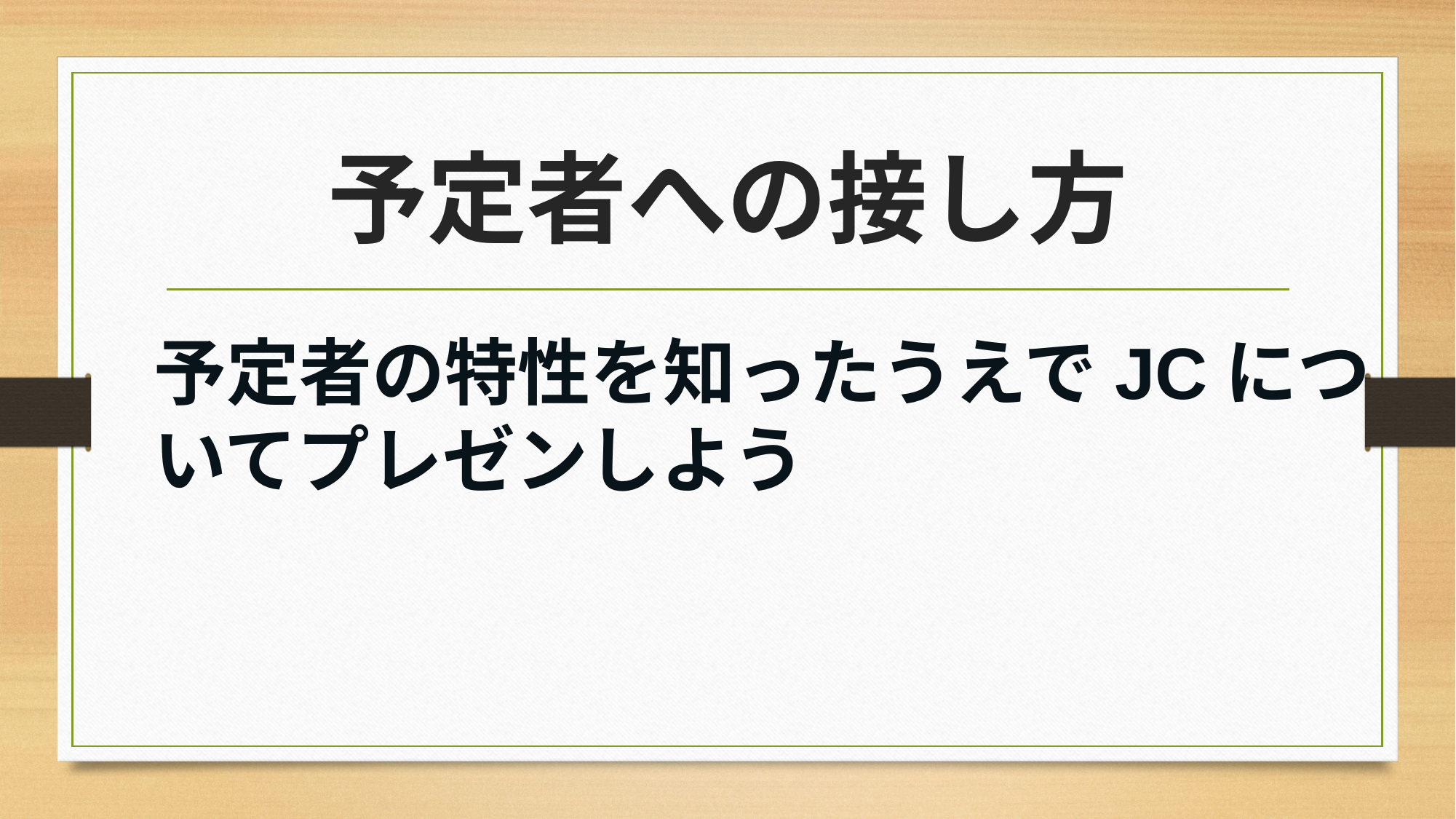

# 予定者への接し方
予定者の特性を知ったうえでJCについてプレゼンしよう